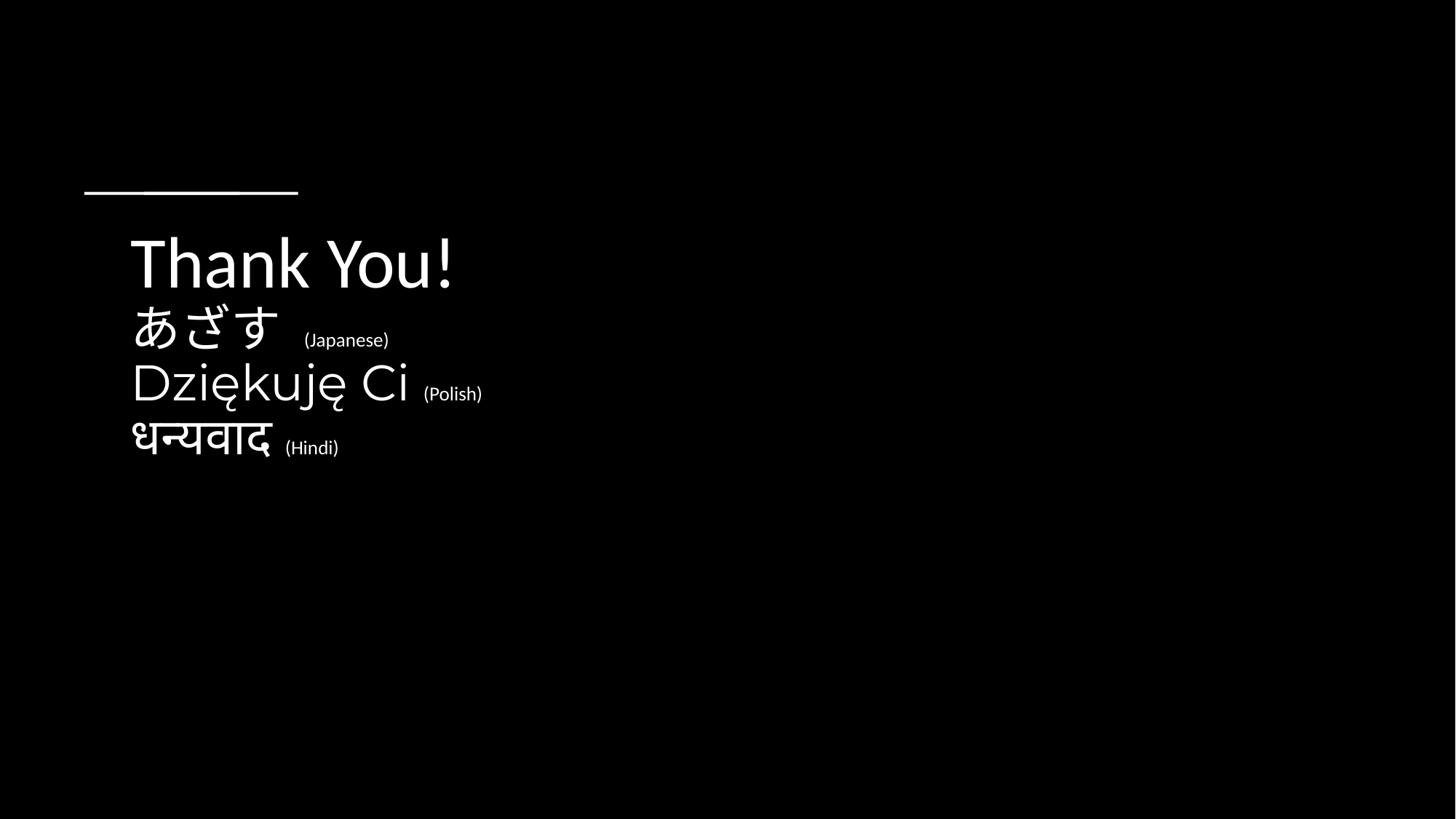

# Thank You!
あざす (Japanese)
Dziękuję Ci (Polish)
धन्यवाद (Hindi)